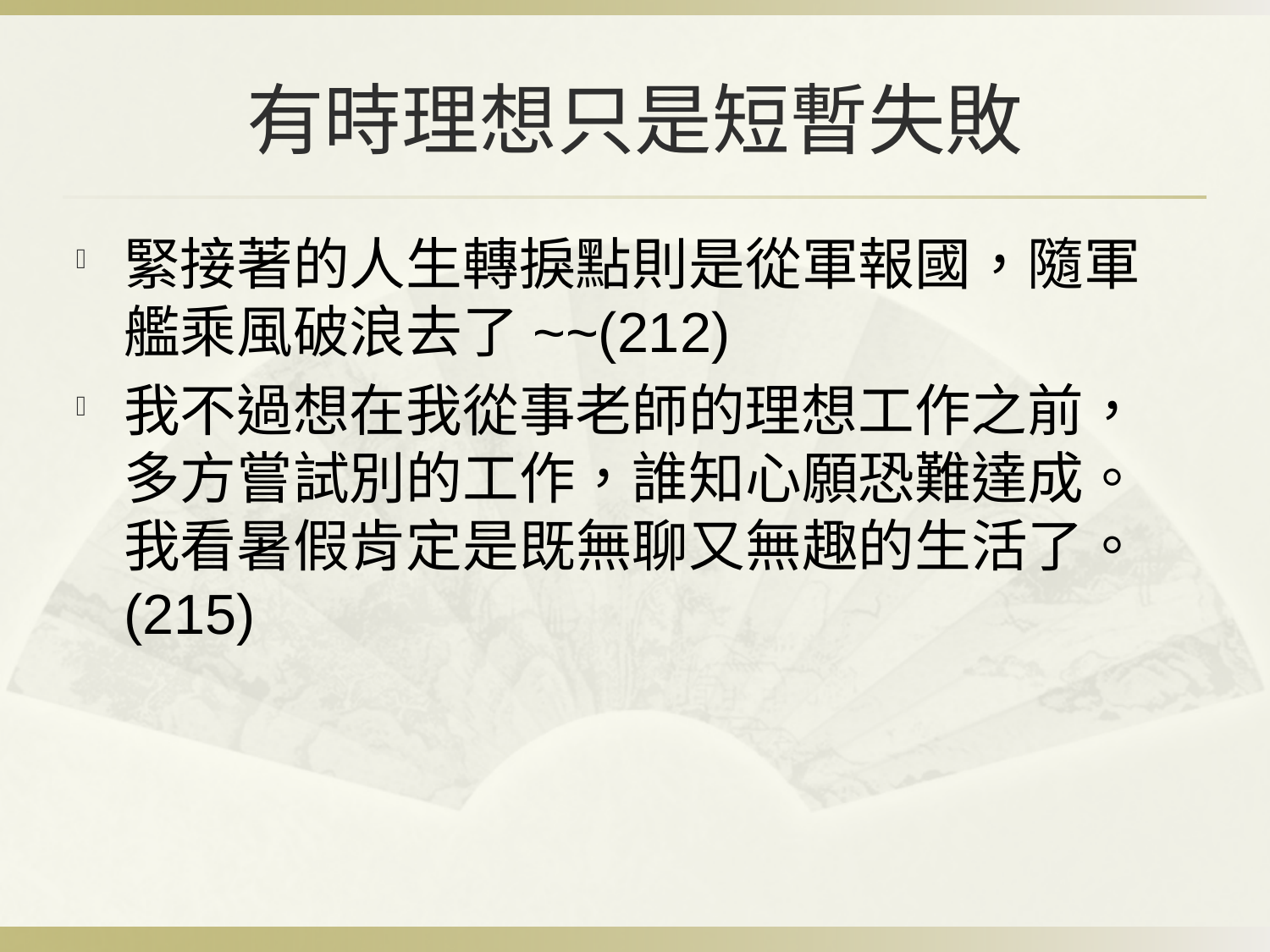

# 有時理想只是短暫失敗
緊接著的人生轉捩點則是從軍報國，隨軍艦乘風破浪去了~~(212)
我不過想在我從事老師的理想工作之前，多方嘗試別的工作，誰知心願恐難達成。我看暑假肯定是既無聊又無趣的生活了。(215)